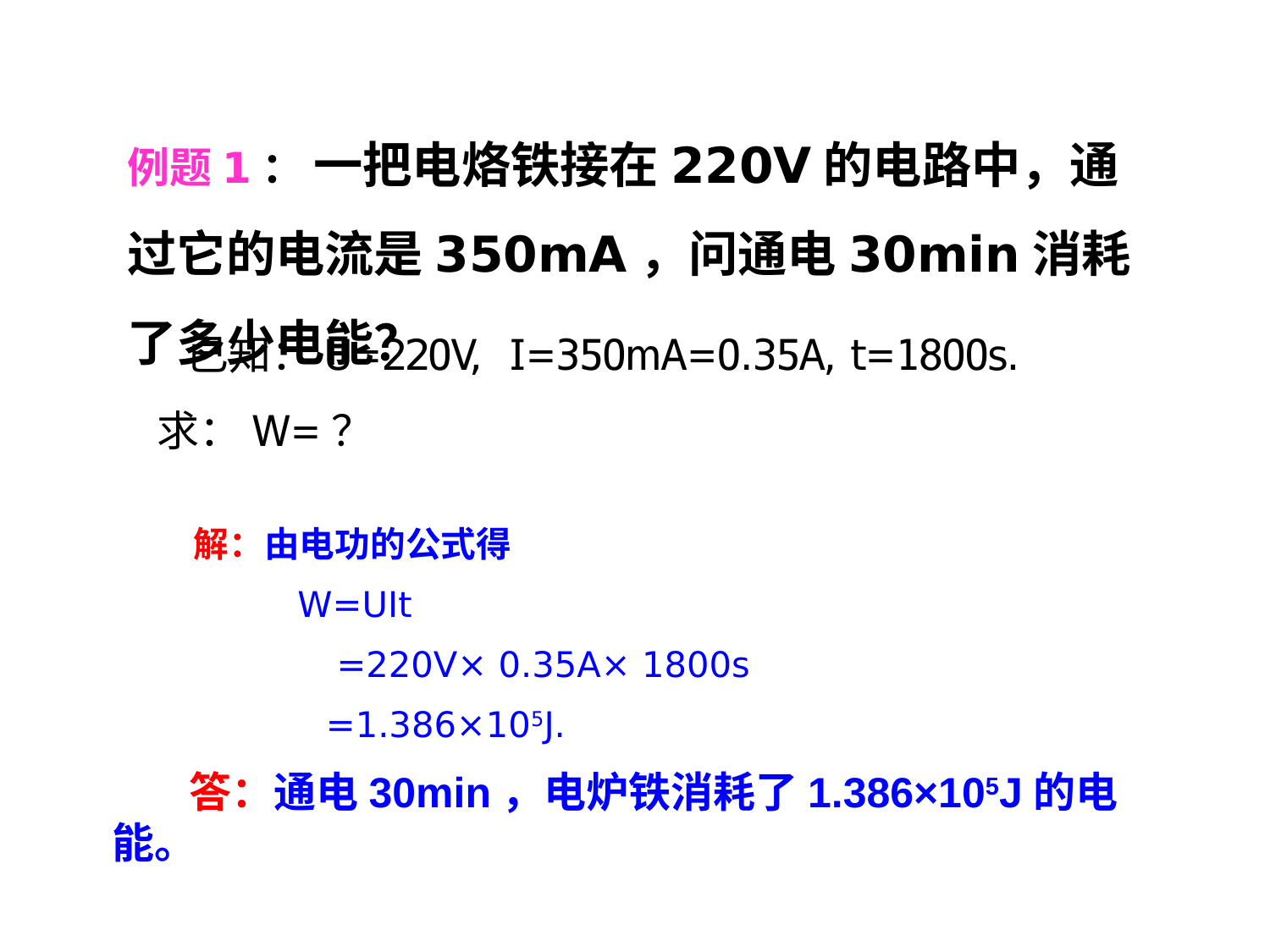

例题1： 一把电烙铁接在220V的电路中，通过它的电流是350mA，问通电30min消耗了多少电能？

  已知：U=220V,  I=350mA=0.35A, t=1800s.
求：W=？
         解：由电功的公式得
                   W=UIt
                       =220V× 0.35A× 1800s
                   =1.386×105J.
       答：通电30min，电炉铁消耗了1.386×105J的电能。